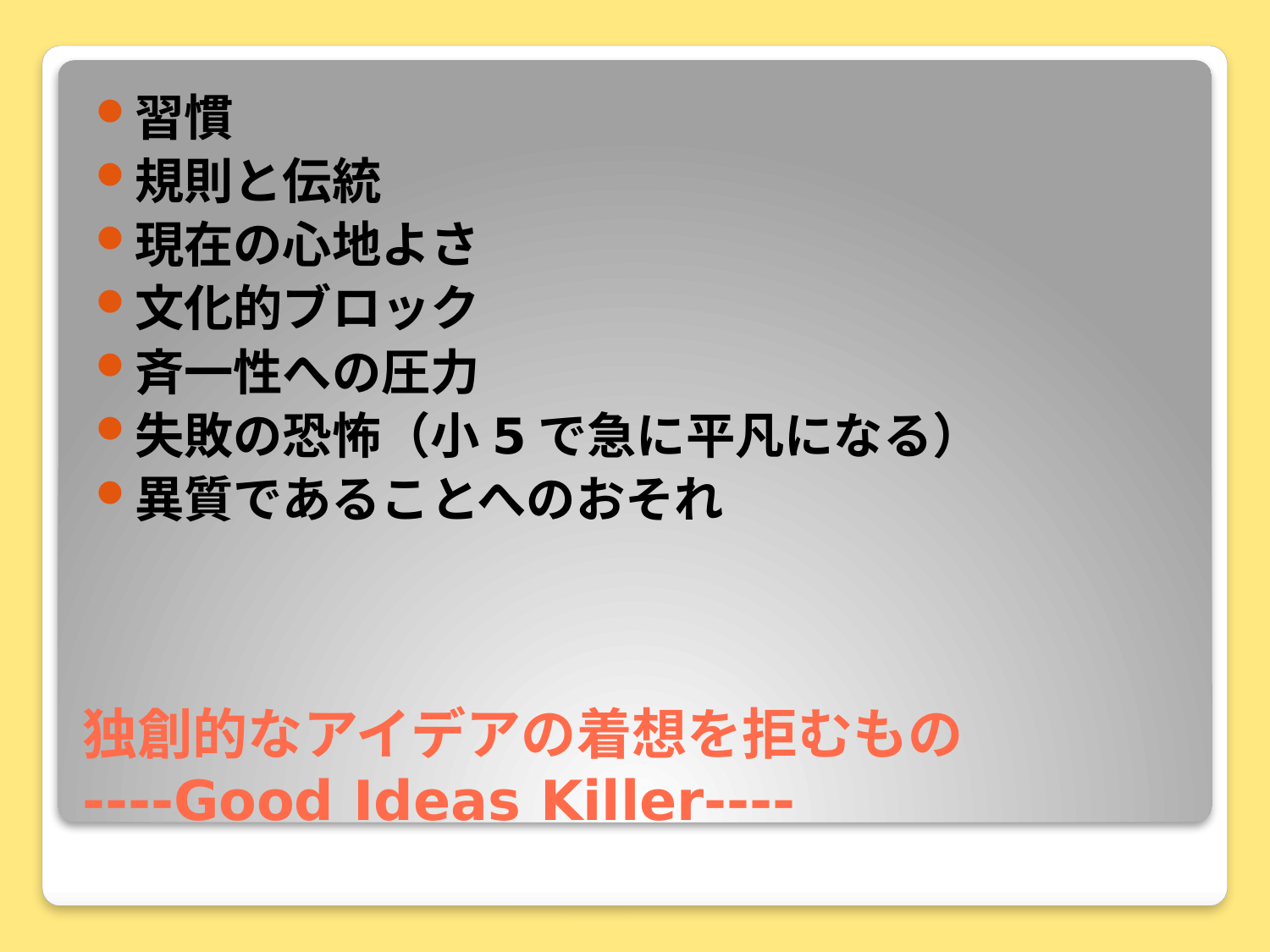

習慣
規則と伝統
現在の心地よさ
文化的ブロック
斉一性への圧力
失敗の恐怖（小5で急に平凡になる）
異質であることへのおそれ
# 独創的なアイデアの着想を拒むもの ----Good Ideas Killer----